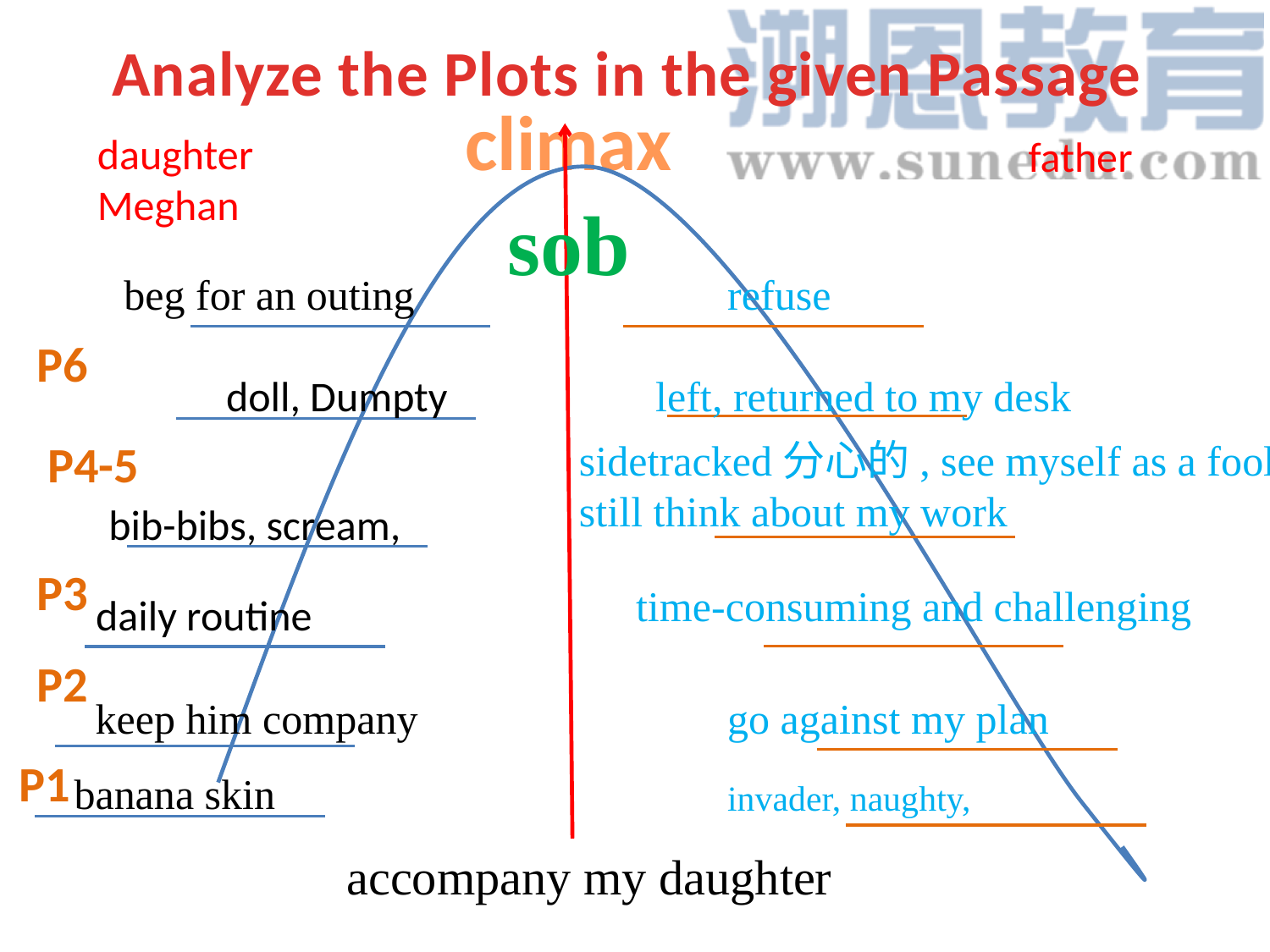

Analyze the Plots in the given Passage
climax
daughter
Meghan
father

sob
beg for an outing
refuse
P6
left, returned to my desk
doll, Dumpty
P4-5
sidetracked分心的, see myself as a fool
still think about my work
bib-bibs, scream,
P3
time-consuming and challenging
daily routine
P2
go against my plan
keep him company
P1
banana skin
invader, naughty,
accompany my daughter